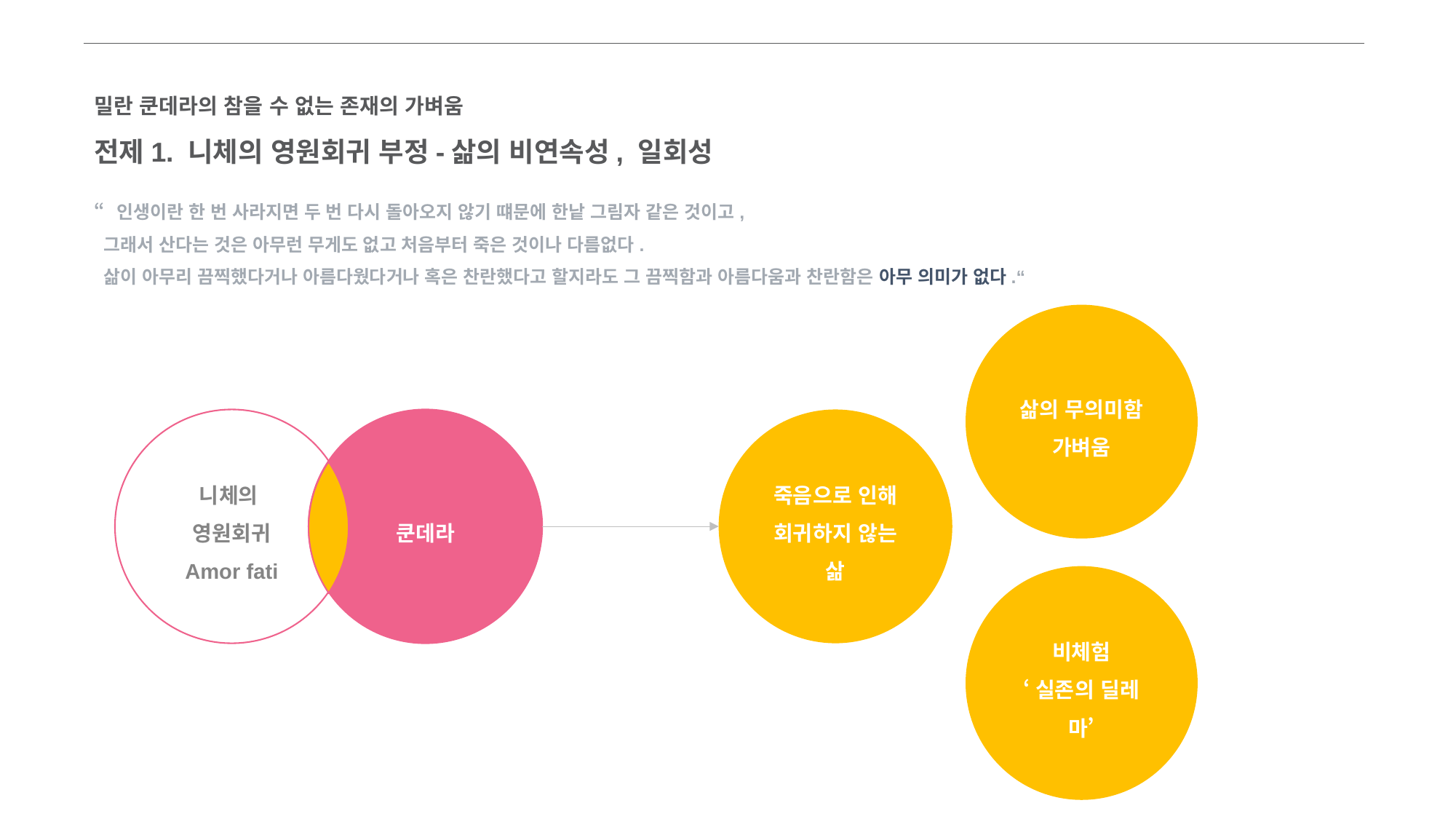

밀란 쿤데라의 참을 수 없는 존재의 가벼움
전제1. 니체의 영원회귀 부정-삶의 비연속성, 일회성
“인생이란 한 번 사라지면 두 번 다시 돌아오지 않기 떄문에 한낱 그림자 같은 것이고,
 그래서 산다는 것은 아무런 무게도 없고 처음부터 죽은 것이나 다름없다.
 삶이 아무리 끔찍했다거나 아름다웠다거나 혹은 찬란했다고 할지라도 그 끔찍함과 아름다움과 찬란함은 아무 의미가 없다.“
삶의 무의미함
가벼움
니체의
영원회귀
Amor fati
쿤데라
죽음으로 인해 회귀하지 않는 삶

비체험
‘실존의 딜레마’